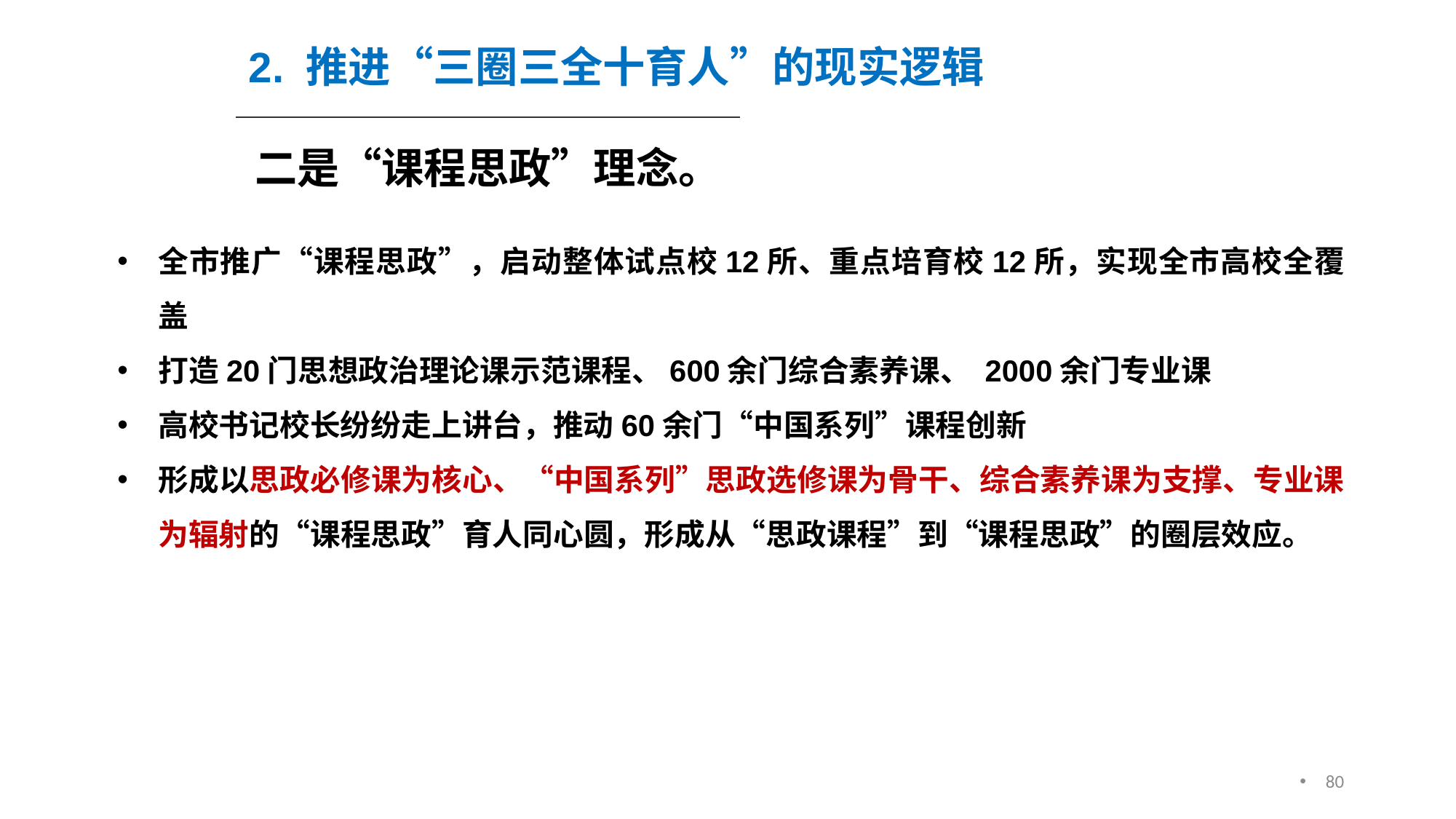

2. 推进“三圈三全十育人”的现实逻辑
二是“课程思政”理念。
全市推广“课程思政”，启动整体试点校12所、重点培育校12所，实现全市高校全覆盖
打造20门思想政治理论课示范课程、600余门综合素养课、 2000余门专业课
高校书记校长纷纷走上讲台，推动60余门“中国系列”课程创新
形成以思政必修课为核心、“中国系列”思政选修课为骨干、综合素养课为支撑、专业课为辐射的“课程思政”育人同心圆，形成从“思政课程”到“课程思政”的圈层效应。
80